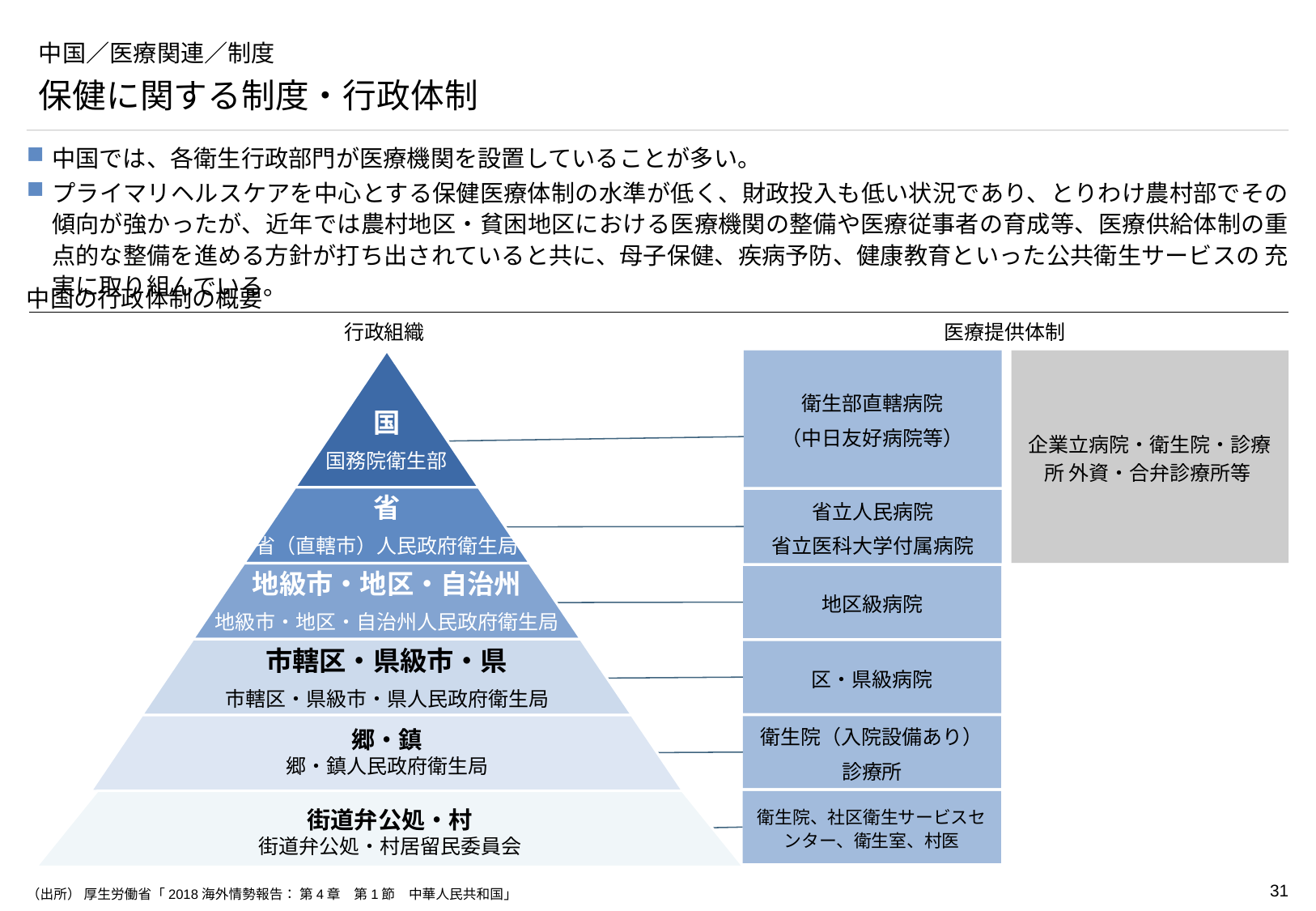

# 中国／医療関連／制度
保健に関する制度・行政体制
中国では、各衛生行政部門が医療機関を設置していることが多い。
プライマリヘルスケアを中心とする保健医療体制の水準が低く、財政投入も低い状況であり、とりわけ農村部でその傾向が強かったが、近年では農村地区・貧困地区における医療機関の整備や医療従事者の育成等、医療供給体制の重点的な整備を進める方針が打ち出されていると共に、母子保健、疾病予防、健康教育といった公共衛生サービスの 充実に取り組んでいる。
中国の行政体制の概要
行政組織
医療提供体制
企業立病院・衛生院・診療所 外資・合弁診療所等
衛生部直轄病院
（中日友好病院等）
省立人民病院
省立医科大学付属病院
地区級病院
区・県級病院
衛生院（入院設備あり）
診療所
衛生院、社区衛生サービスセンター、衛生室、村医

国
国務院衛生部

省
省（直轄市）人民政府衛生局

地級市・地区・自治州
地級市・地区・自治州人民政府衛生局

市轄区・県級市・県

市轄区・県級市・県人民政府衛生局

郷・鎮
郷・鎮人民政府衛生局

街道弁公処・村
街道弁公処・村居留民委員会
（出所） 厚生労働省「2018海外情勢報告： 第4章　第1節　中華人民共和国」